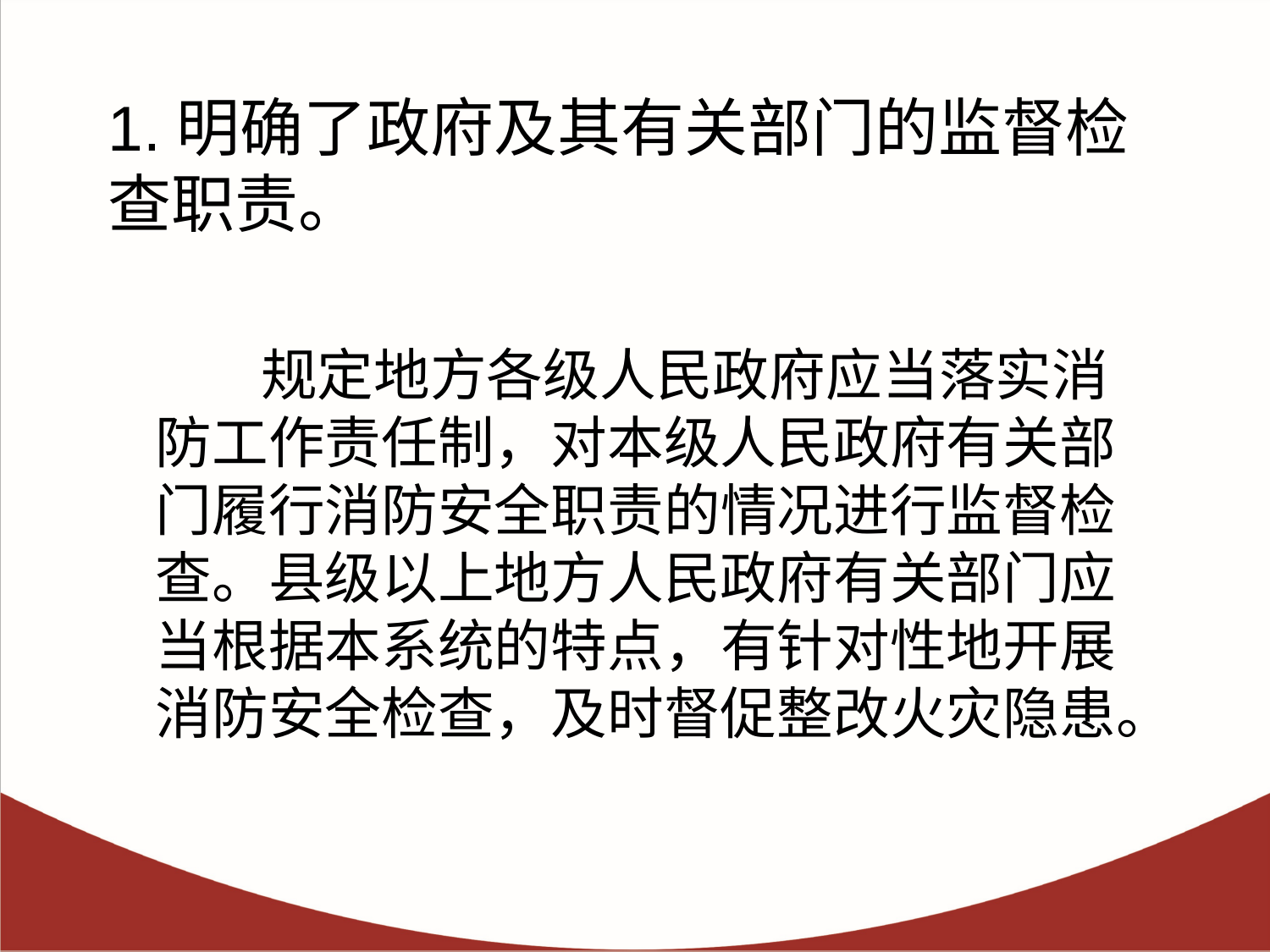

# 1.明确了政府及其有关部门的监督检查职责。
           规定地方各级人民政府应当落实消防工作责任制，对本级人民政府有关部门履行消防安全职责的情况进行监督检查。县级以上地方人民政府有关部门应当根据本系统的特点，有针对性地开展消防安全检查，及时督促整改火灾隐患。